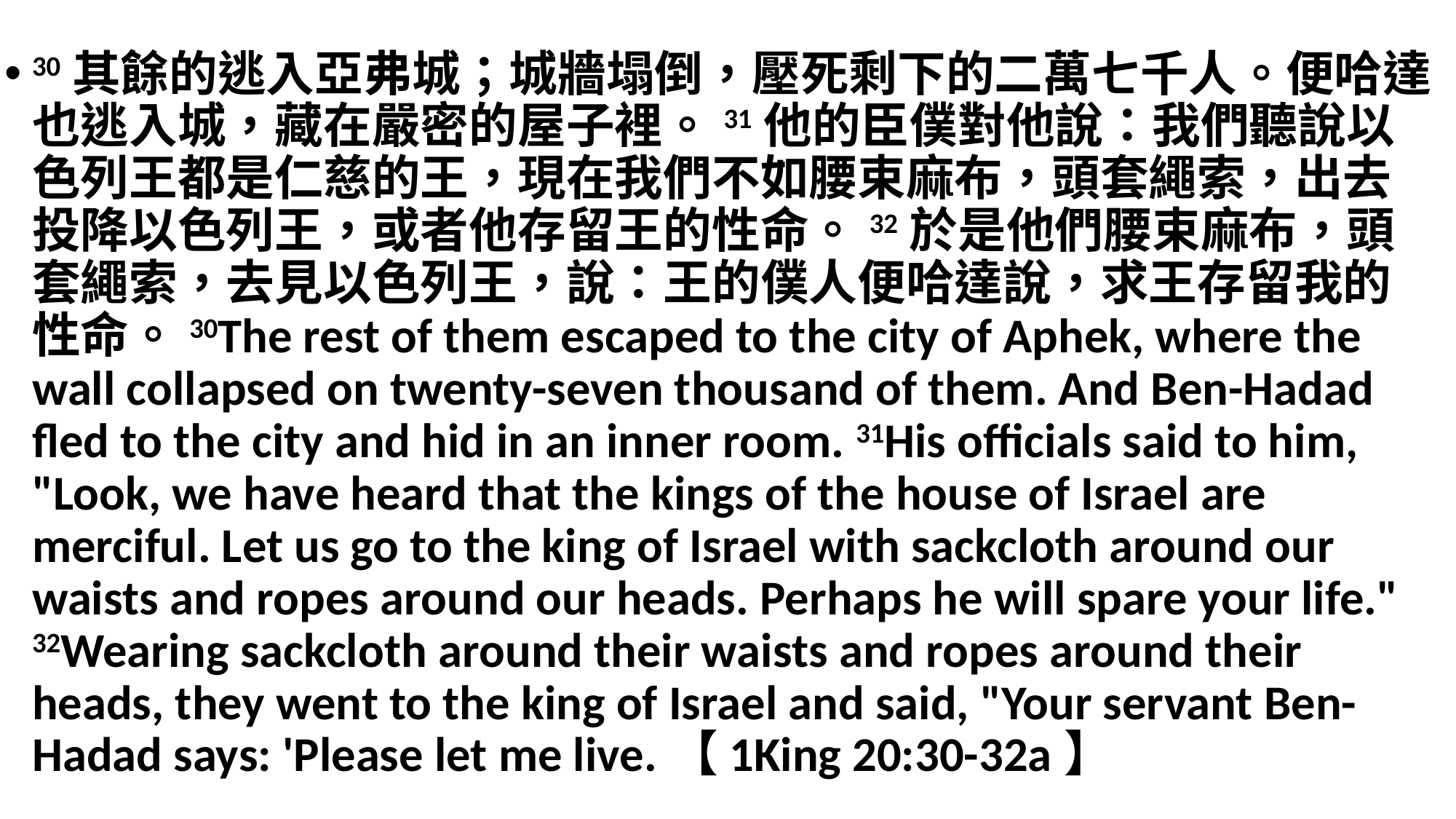

30其餘的逃入亞弗城；城牆塌倒，壓死剩下的二萬七千人。便哈達也逃入城，藏在嚴密的屋子裡。31他的臣僕對他說：我們聽說以色列王都是仁慈的王，現在我們不如腰束麻布，頭套繩索，出去投降以色列王，或者他存留王的性命。32於是他們腰束麻布，頭套繩索，去見以色列王，說：王的僕人便哈達說，求王存留我的性命。30The rest of them escaped to the city of Aphek, where the wall collapsed on twenty-seven thousand of them. And Ben-Hadad fled to the city and hid in an inner room. 31His officials said to him, "Look, we have heard that the kings of the house of Israel are merciful. Let us go to the king of Israel with sackcloth around our waists and ropes around our heads. Perhaps he will spare your life." 32Wearing sackcloth around their waists and ropes around their heads, they went to the king of Israel and said, "Your servant Ben-Hadad says: 'Please let me live.【1King 20:30-32a】

#